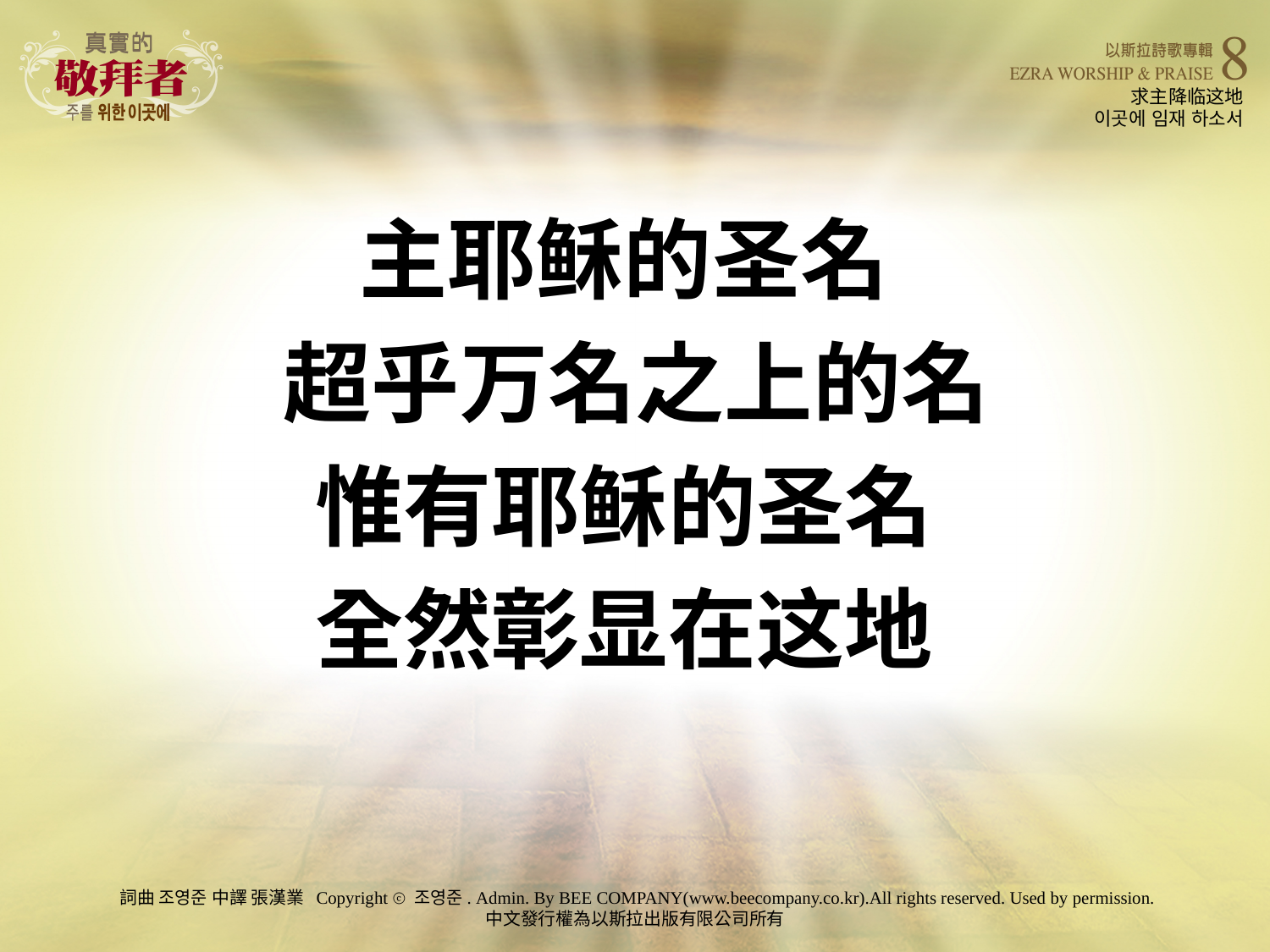

# 求主降临这地 이곳에 임재 하소서
主耶稣的圣名
超乎万名之上的名
惟有耶稣的圣名
全然彰显在这地
詞曲 조영준 中譯 張漢業  Copyright ⓒ 조영준. Admin. By BEE COMPANY(www.beecompany.co.kr).All rights reserved. Used by permission.
中文發行權為以斯拉出版有限公司所有